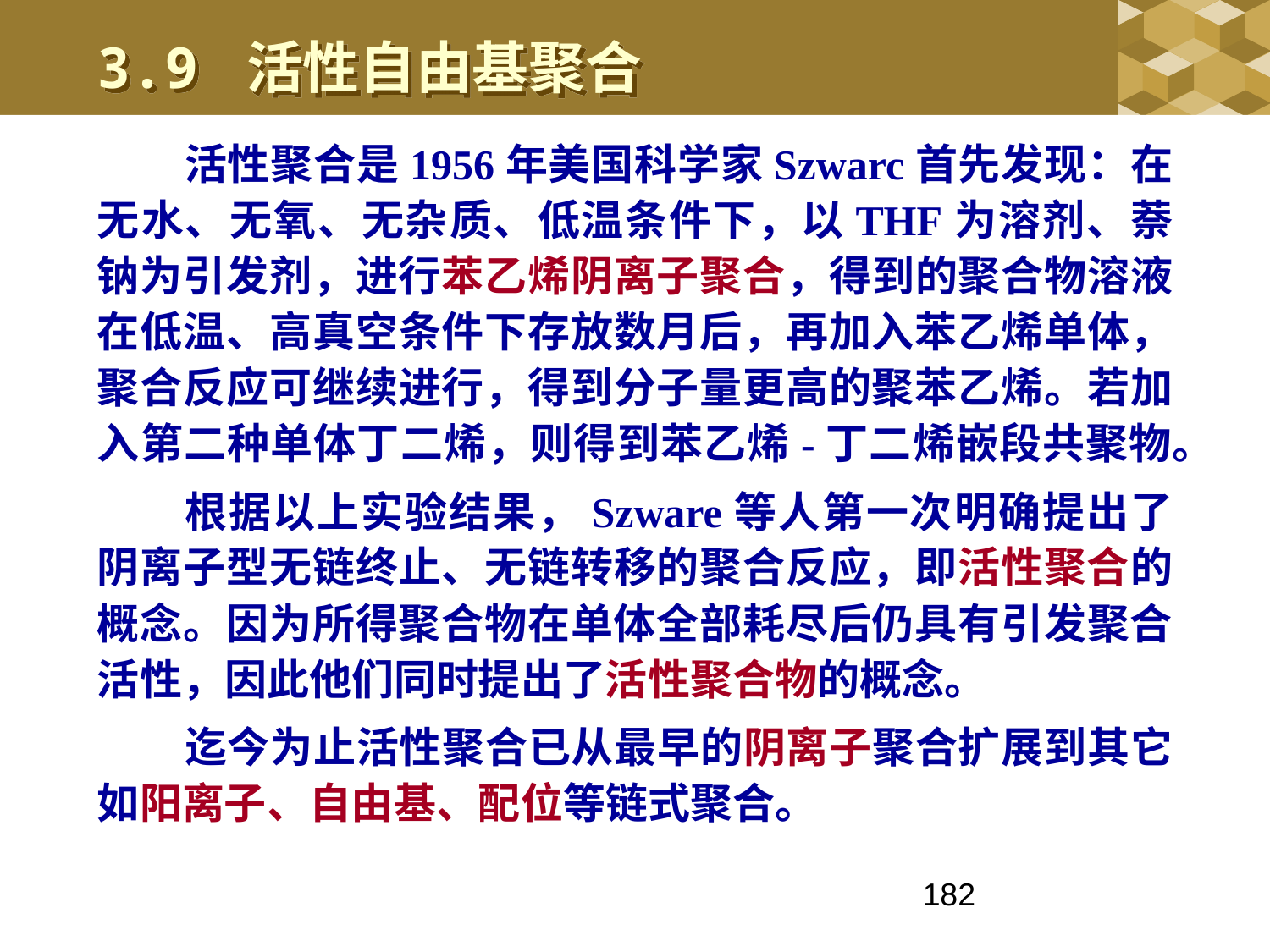

3.9 活性自由基聚合
活性聚合是1956年美国科学家Szwarc首先发现：在无水、无氧、无杂质、低温条件下，以THF为溶剂、萘钠为引发剂，进行苯乙烯阴离子聚合，得到的聚合物溶液在低温、高真空条件下存放数月后，再加入苯乙烯单体，聚合反应可继续进行，得到分子量更高的聚苯乙烯。若加入第二种单体丁二烯，则得到苯乙烯-丁二烯嵌段共聚物。
根据以上实验结果，Szware等人第一次明确提出了阴离子型无链终止、无链转移的聚合反应，即活性聚合的概念。因为所得聚合物在单体全部耗尽后仍具有引发聚合活性，因此他们同时提出了活性聚合物的概念。
迄今为止活性聚合已从最早的阴离子聚合扩展到其它如阳离子、自由基、配位等链式聚合。
182